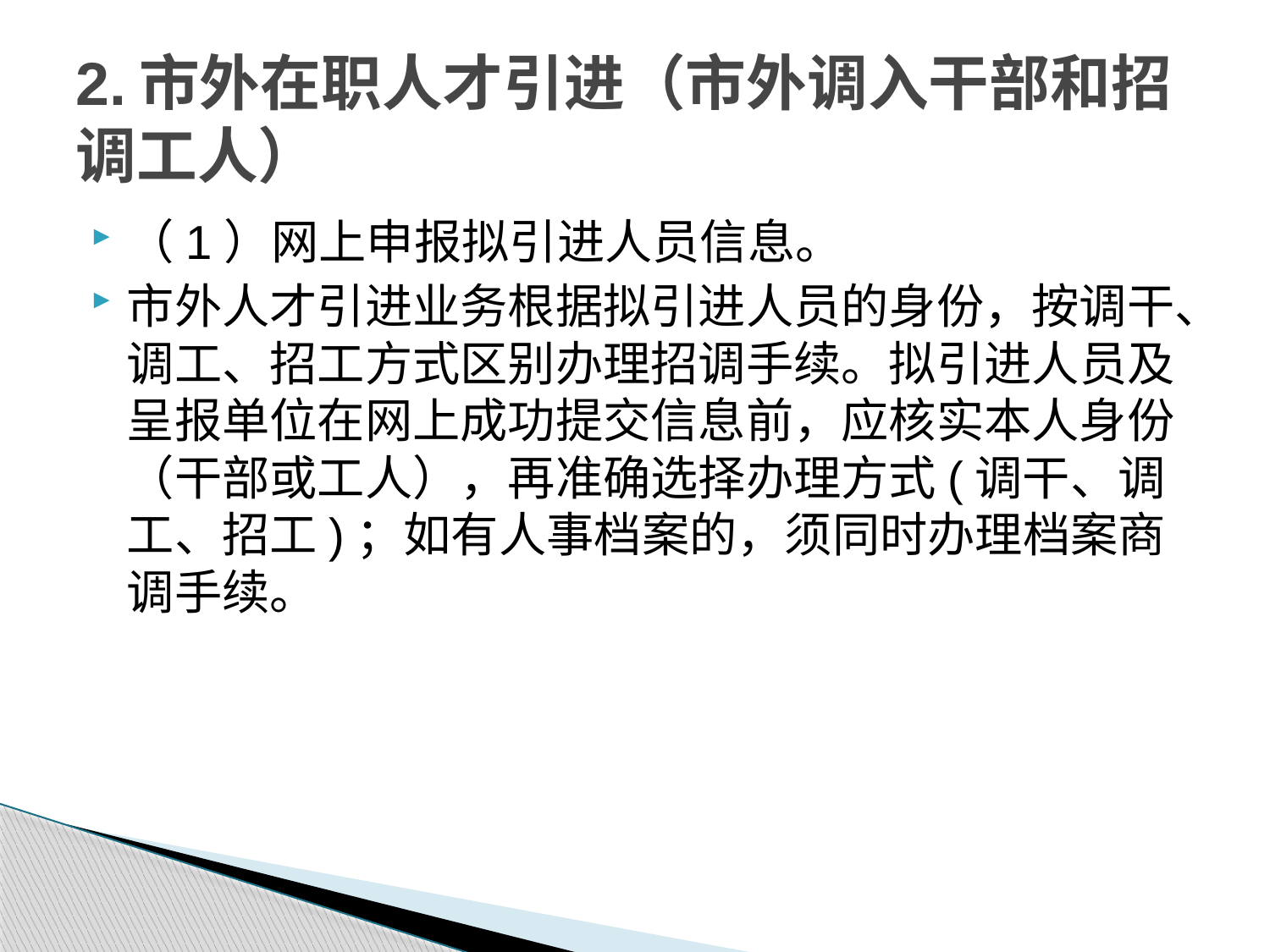

# 2.市外在职人才引进（市外调入干部和招调工人）
（1）网上申报拟引进人员信息。
市外人才引进业务根据拟引进人员的身份，按调干、调工、招工方式区别办理招调手续。拟引进人员及呈报单位在网上成功提交信息前，应核实本人身份（干部或工人），再准确选择办理方式(调干、调工、招工)；如有人事档案的，须同时办理档案商调手续。